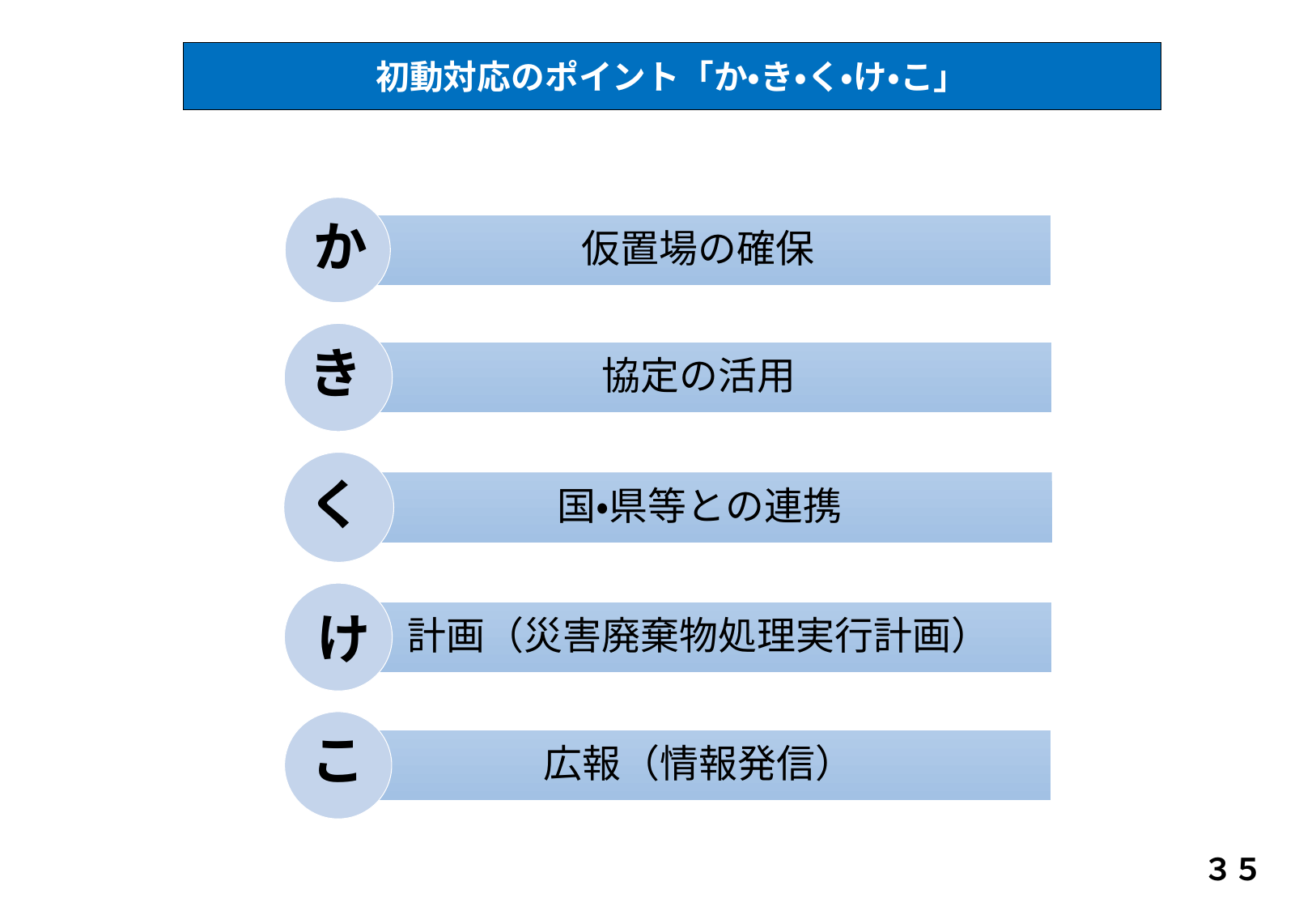

初動対応のポイント「か・き・く・け・こ」
仮置場の確保
協定の活用
国・県等との連携
計画（災害廃棄物処理実行計画）
広報（情報発信）
か
き
く
け
こ
３５